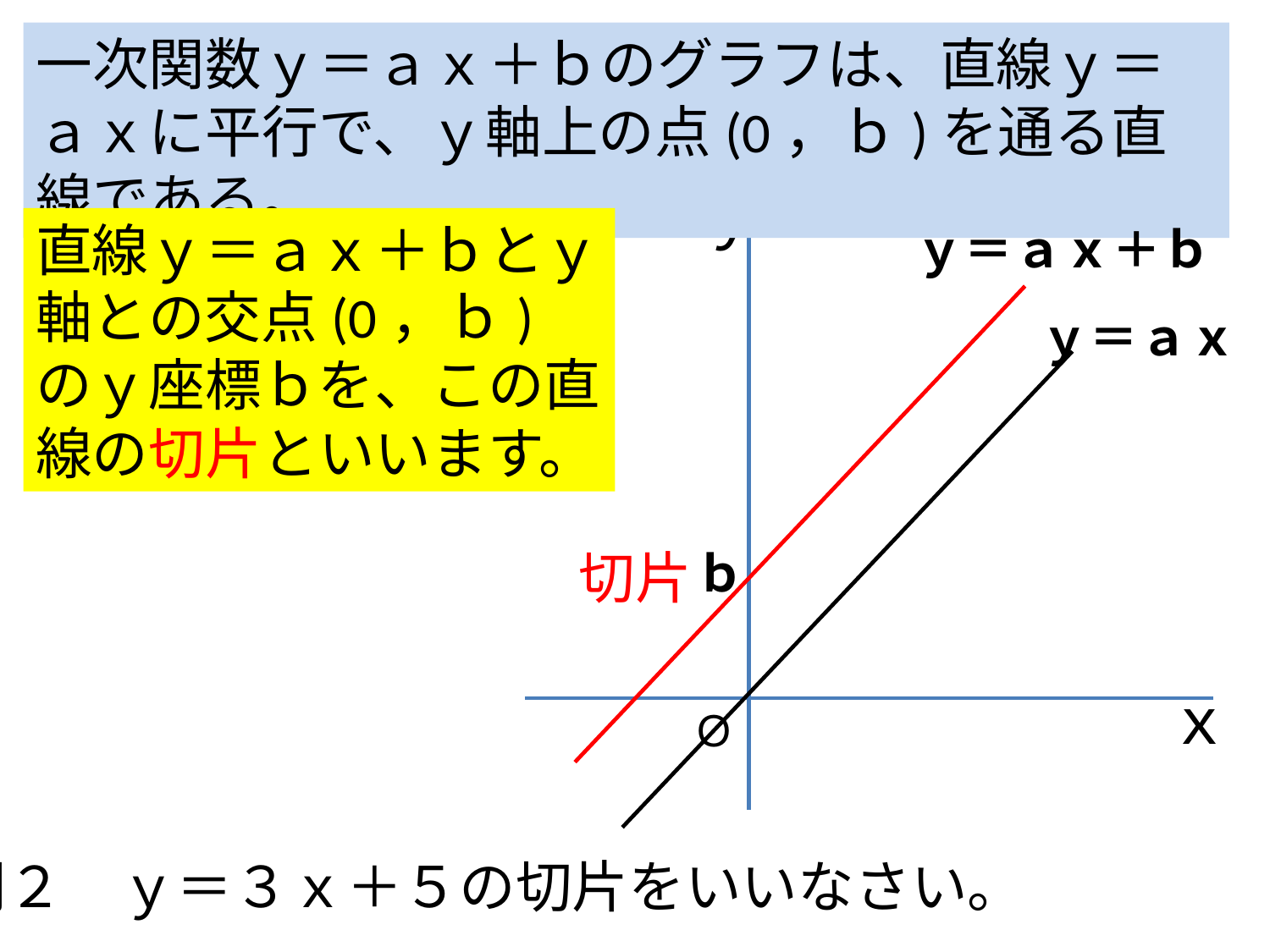

一次関数ｙ＝ａｘ＋ｂのグラフは、直線ｙ＝ａｘに平行で、ｙ軸上の点(0，ｂ)を通る直線である。
ｙ
ｘ
Ｏ
直線ｙ＝ａｘ＋ｂとｙ軸との交点(0，ｂ)のｙ座標ｂを、この直線の切片といいます。
ｙ＝ａｘ＋ｂ
ｙ＝ａｘ
切片
ｂ
問２　ｙ＝３ｘ＋５の切片をいいなさい。